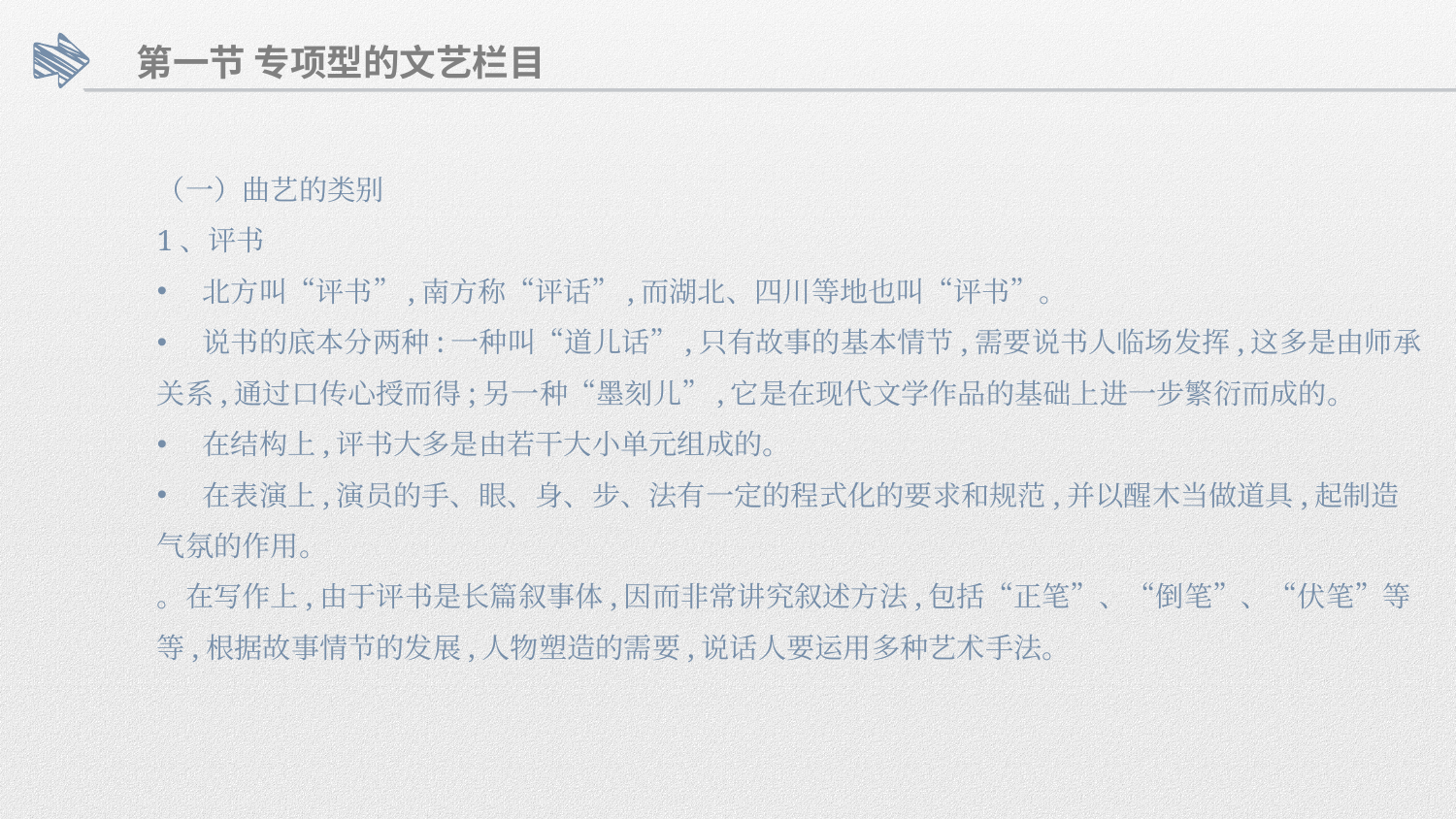

第一节 专项型的文艺栏目
（一）曲艺的类别
1、评书
北方叫“评书”,南方称“评话”,而湖北、四川等地也叫“评书”。
说书的底本分两种:一种叫“道儿话”,只有故事的基本情节,需要说书人临场发挥,这多是由师承
关系,通过口传心授而得;另一种“墨刻儿”,它是在现代文学作品的基础上进一步繁衍而成的。
在结构上,评书大多是由若干大小单元组成的。
在表演上,演员的手、眼、身、步、法有一定的程式化的要求和规范,并以醒木当做道具,起制造
气氛的作用。
。在写作上,由于评书是长篇叙事体,因而非常讲究叙述方法,包括“正笔”、“倒笔”、“伏笔”等
等,根据故事情节的发展,人物塑造的需要,说话人要运用多种艺术手法。